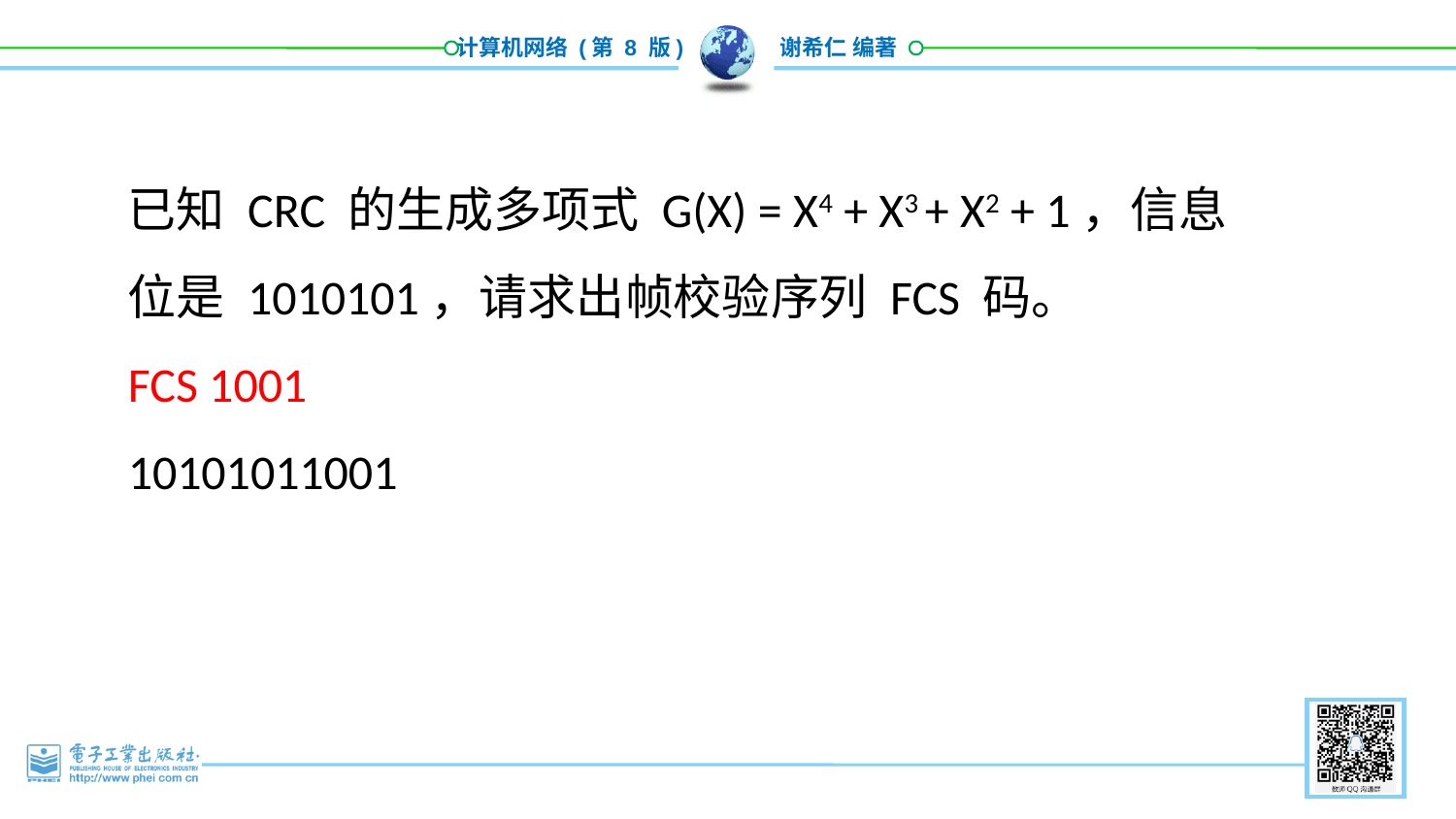

已知 CRC 的生成多项式 G(X) = X4 + X3 + X2 + 1，信息位是 1010101，请求出帧校验序列 FCS 码。
FCS 1001
10101011001